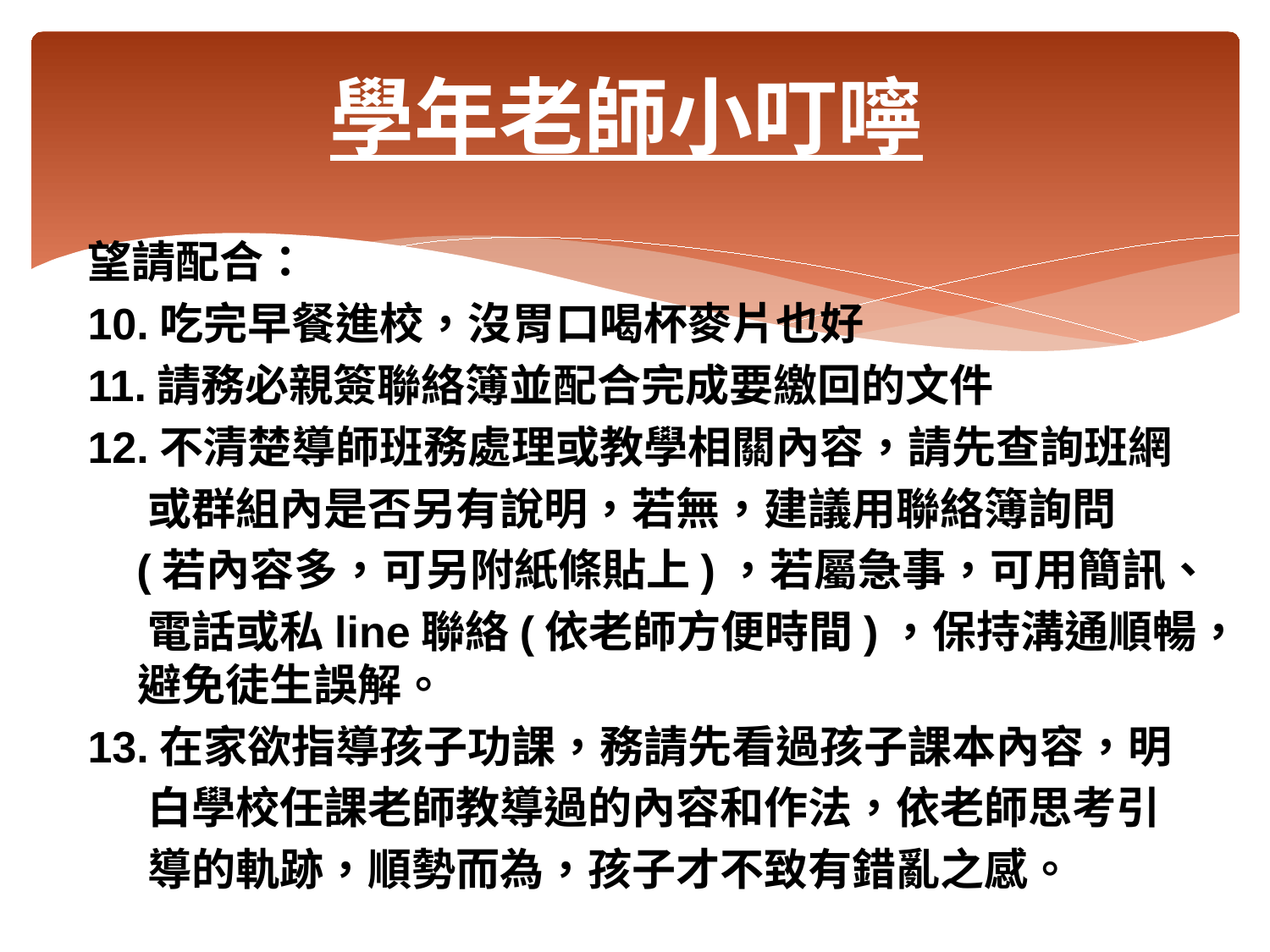

# 學年老師小叮嚀
望請配合：
10.吃完早餐進校，沒胃口喝杯麥片也好
11.請務必親簽聯絡簿並配合完成要繳回的文件
12.不清楚導師班務處理或教學相關內容，請先查詢班網
     或群組內是否另有說明，若無，建議用聯絡簿詢問
    (若內容多，可另附紙條貼上)，若屬急事，可用簡訊、
     電話或私line聯絡(依老師方便時間)，保持溝通順暢，
     避免徒生誤解。
13.在家欲指導孩子功課，務請先看過孩子課本內容，明
     白學校任課老師教導過的內容和作法，依老師思考引
     導的軌跡，順勢而為，孩子才不致有錯亂之感。